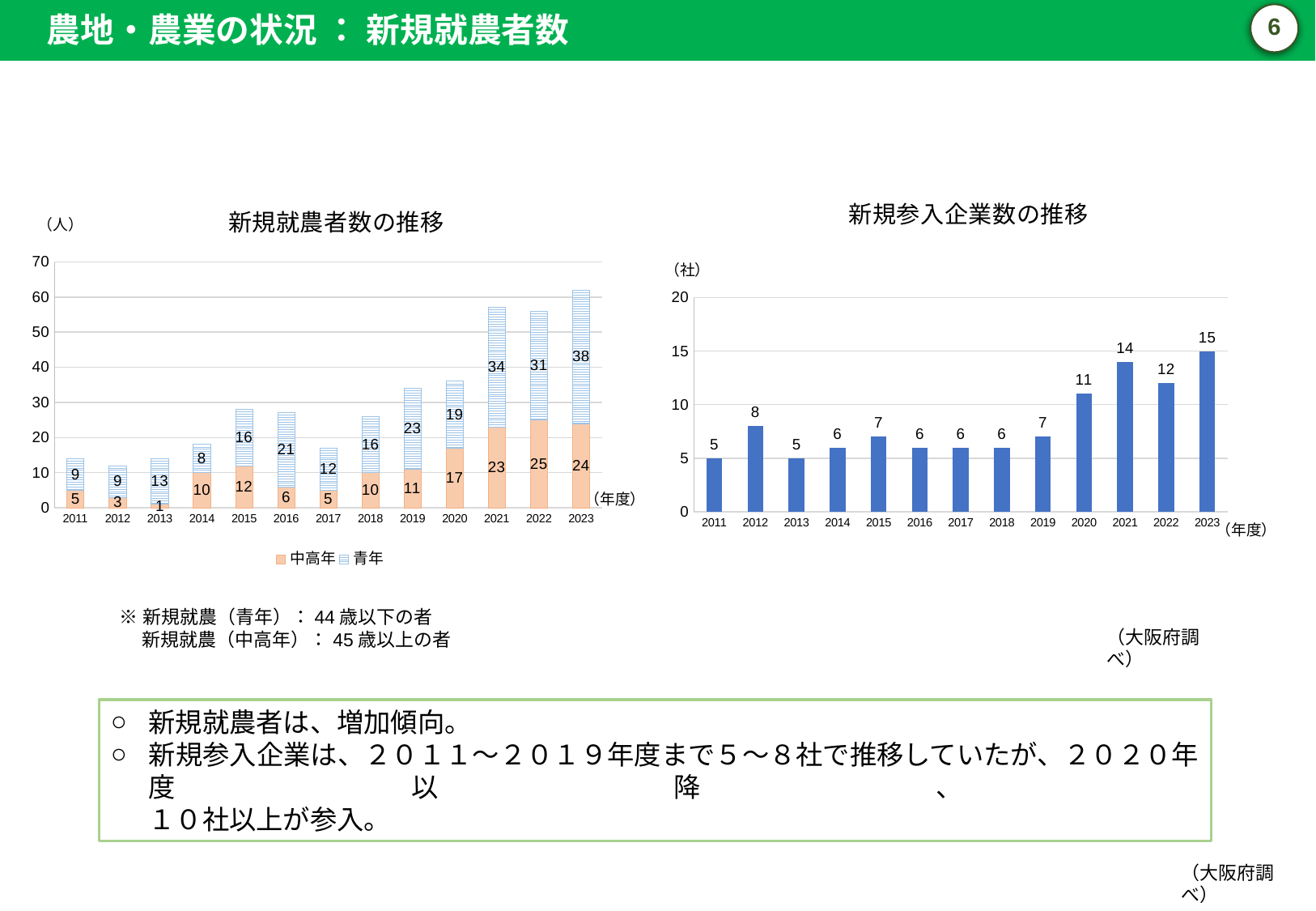

農地・農業の状況 ： 新規就農者数
6

### Chart: 新規参入企業数の推移

| Category | 企業 |
|---|---|
| 2011 | 5.0 |
| 2012 | 8.0 |
| 2013 | 5.0 |
| 2014 | 6.0 |
| 2015 | 7.0 |
| 2016 | 6.0 |
| 2017 | 6.0 |
| 2018 | 6.0 |
| 2019 | 7.0 |
| 2020 | 11.0 |
| 2021 | 14.0 |
| 2022 | 12.0 |
| 2023 | 15.0 |

### Chart: 新規就農者数の推移

| Category | 中高年 | 青年 |
|---|---|---|
| 2011 | 5.0 | 9.0 |
| 2012 | 3.0 | 9.0 |
| 2013 | 1.0 | 13.0 |
| 2014 | 10.0 | 8.0 |
| 2015 | 12.0 | 16.0 |
| 2016 | 6.0 | 21.0 |
| 2017 | 5.0 | 12.0 |
| 2018 | 10.0 | 16.0 |
| 2019 | 11.0 | 23.0 |
| 2020 | 17.0 | 19.0 |
| 2021 | 23.0 | 34.0 |
| 2022 | 25.0 | 31.0 |
| 2023 | 24.0 | 38.0 |
（社）
※新規就農（青年）：44歳以下の者
　 新規就農（中高年）：45歳以上の者
（大阪府調べ）
新規就農者は、増加傾向。
新規参入企業は、２０１１～２０１９年度まで５～８社で推移していたが、２０２０年度以降、
１０社以上が参入。
（大阪府調べ）